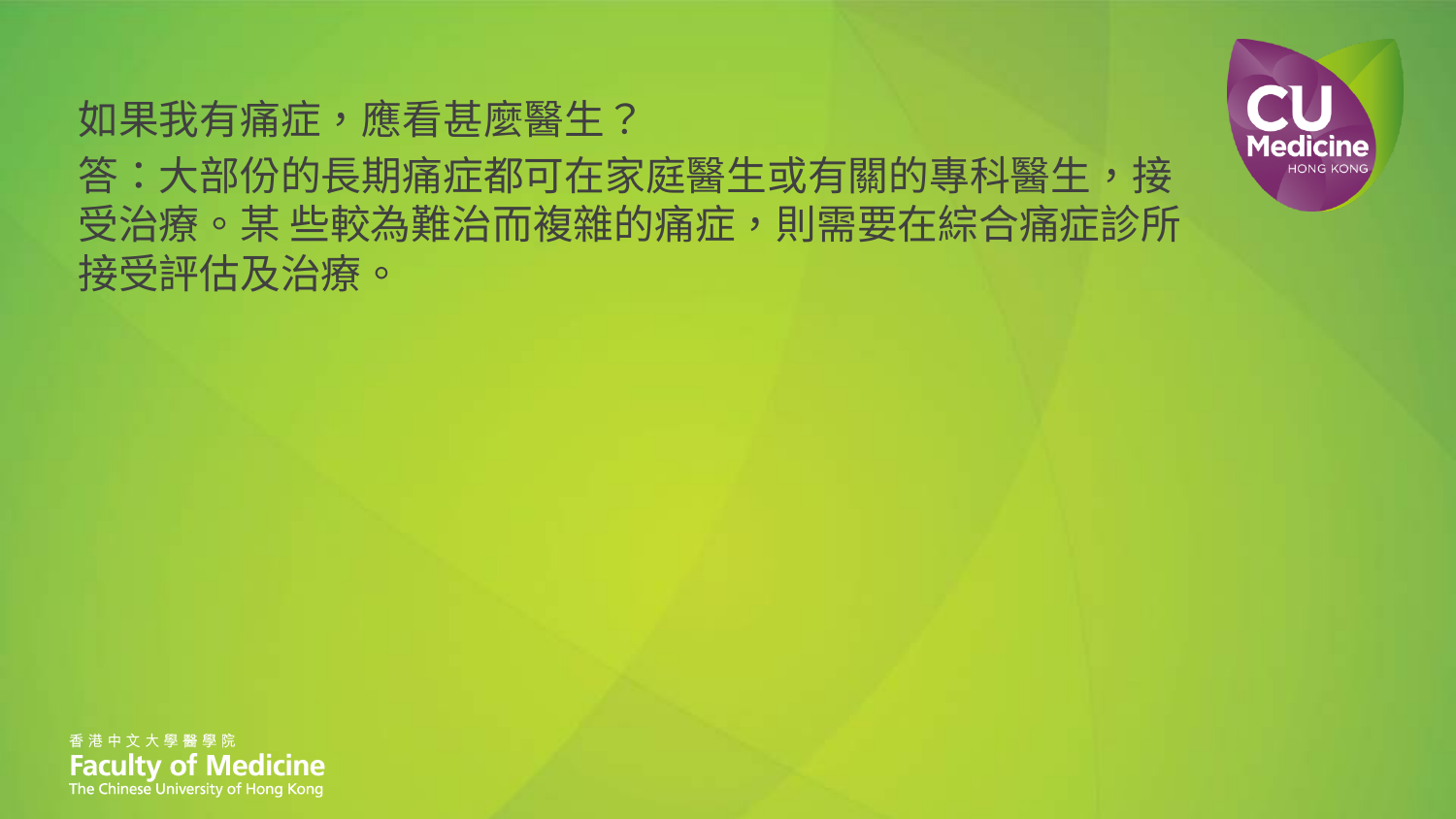

如果我有痛症，應看甚麼醫生？
答：大部份的長期痛症都可在家庭醫生或有關的專科醫生，接受治療。某 些較為難治而複雜的痛症，則需要在綜合痛症診所接受評估及治療。

#